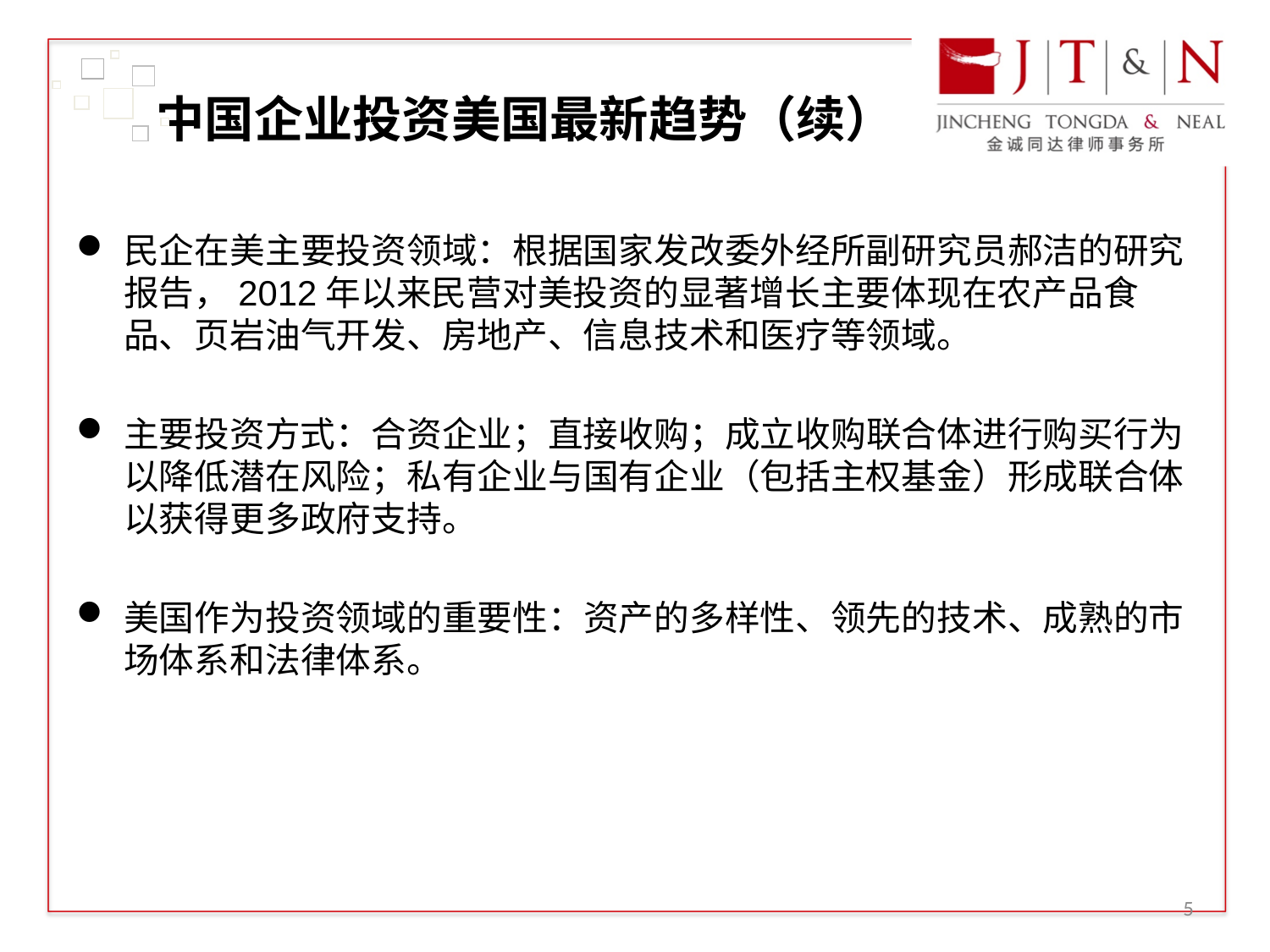

# 中国企业投资美国最新趋势（续）

民企在美主要投资领域：根据国家发改委外经所副研究员郝洁的研究报告，2012年以来民营对美投资的显著增长主要体现在农产品食品、页岩油气开发、房地产、信息技术和医疗等领域。

主要投资方式：合资企业；直接收购；成立收购联合体进行购买行为以降低潜在风险；私有企业与国有企业（包括主权基金）形成联合体以获得更多政府支持。

美国作为投资领域的重要性：资产的多样性、领先的技术、成熟的市场体系和法律体系。

5